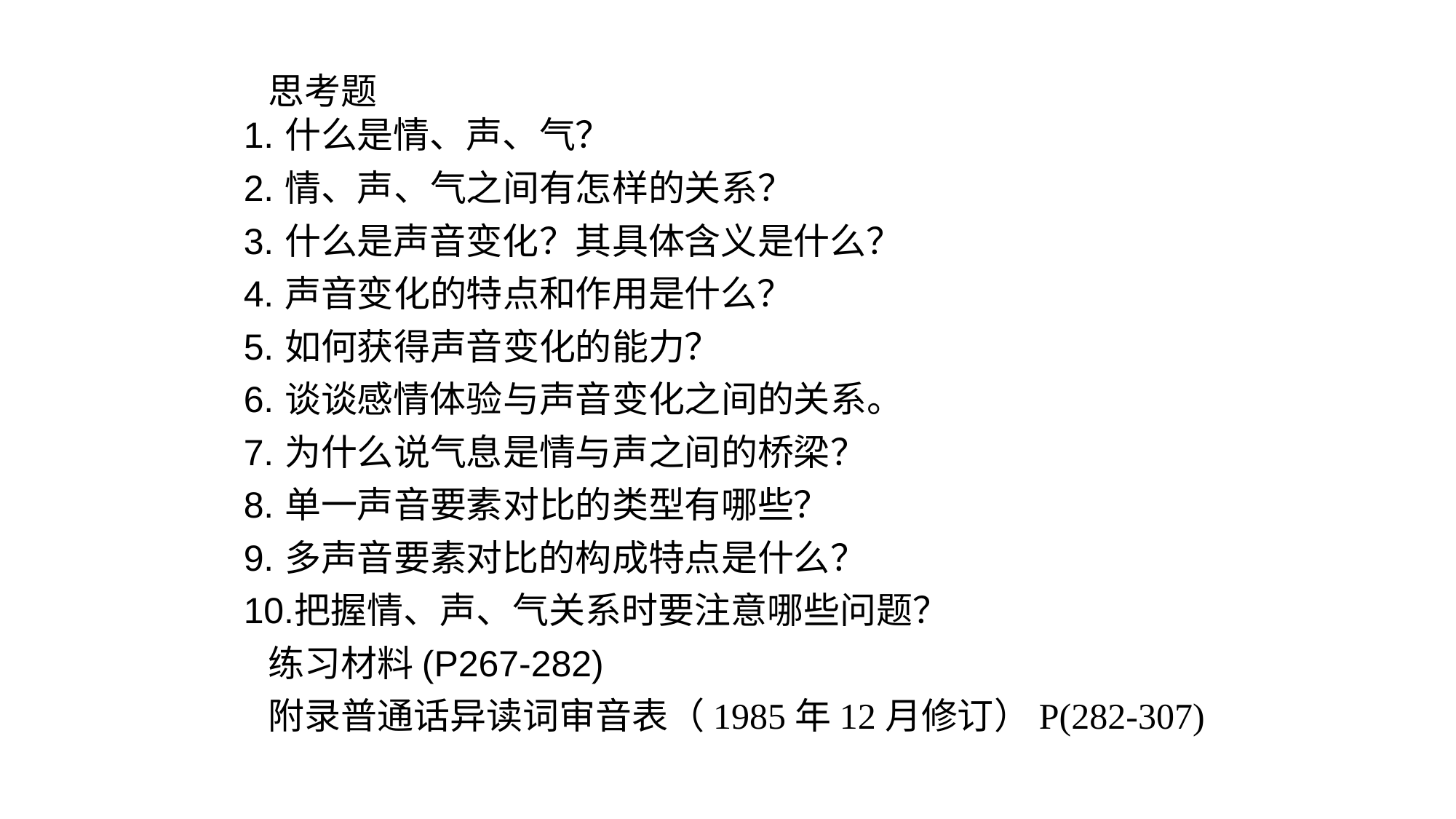

思考题
什么是情、声、气？
情、声、气之间有怎样的关系？
什么是声音变化？其具体含义是什么？
声音变化的特点和作用是什么？
如何获得声音变化的能力？
谈谈感情体验与声音变化之间的关系。
为什么说气息是情与声之间的桥梁？
单一声音要素对比的类型有哪些？
多声音要素对比的构成特点是什么？
把握情、声、气关系时要注意哪些问题？
练习材料(P267-282)
附录普通话异读词审音表（1985年12月修订）P(282-307)